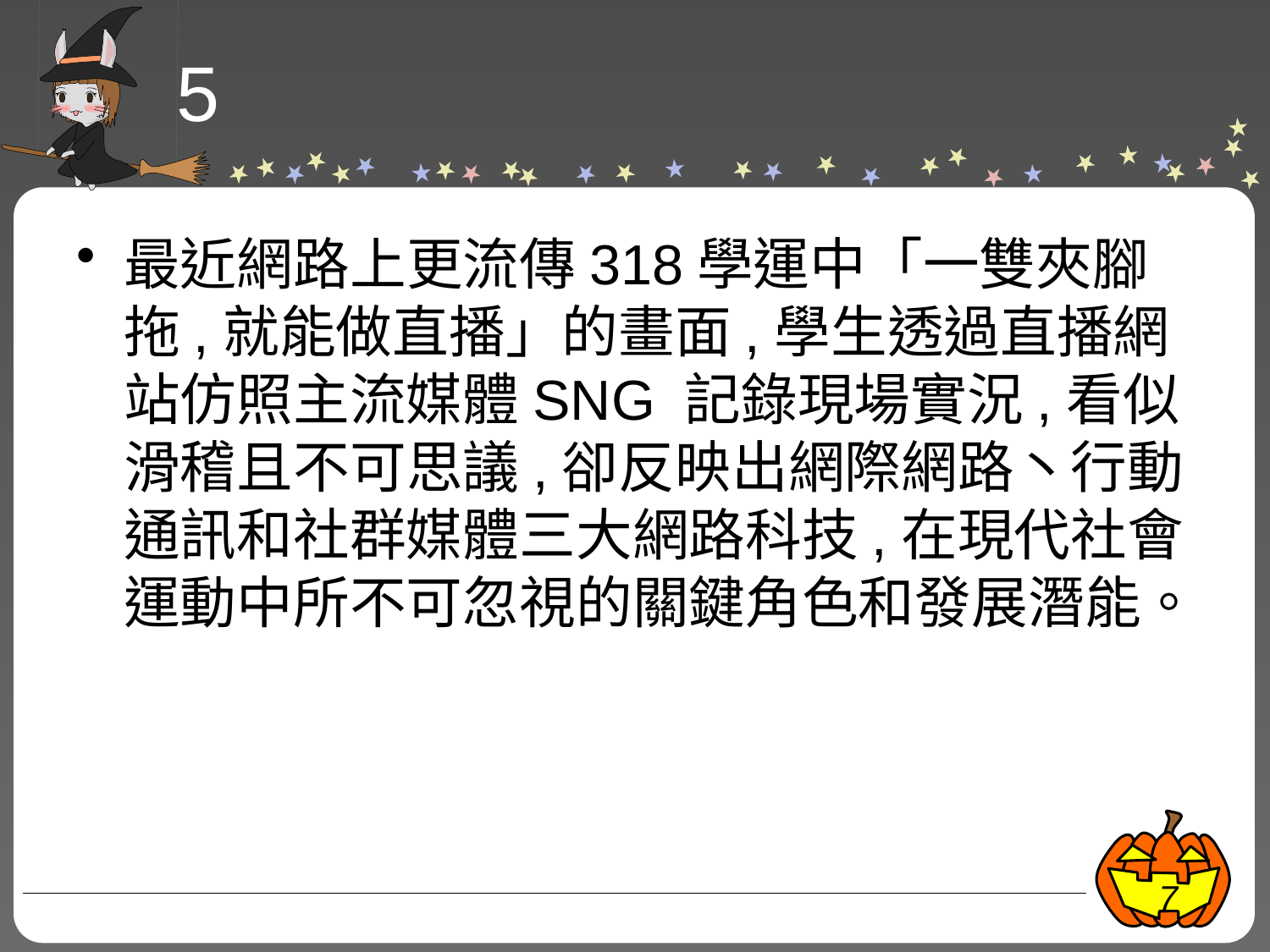

# 5
最近網路上更流傳318學運中「一雙夾腳拖,就能做直播」的畫面,學生透過直播網站仿照主流媒體SNG 記錄現場實況,看似滑稽且不可思議,卻反映出網際網路丶行動通訊和社群媒體三大網路科技,在現代社會運動中所不可忽視的關鍵角色和發展潛能。
7